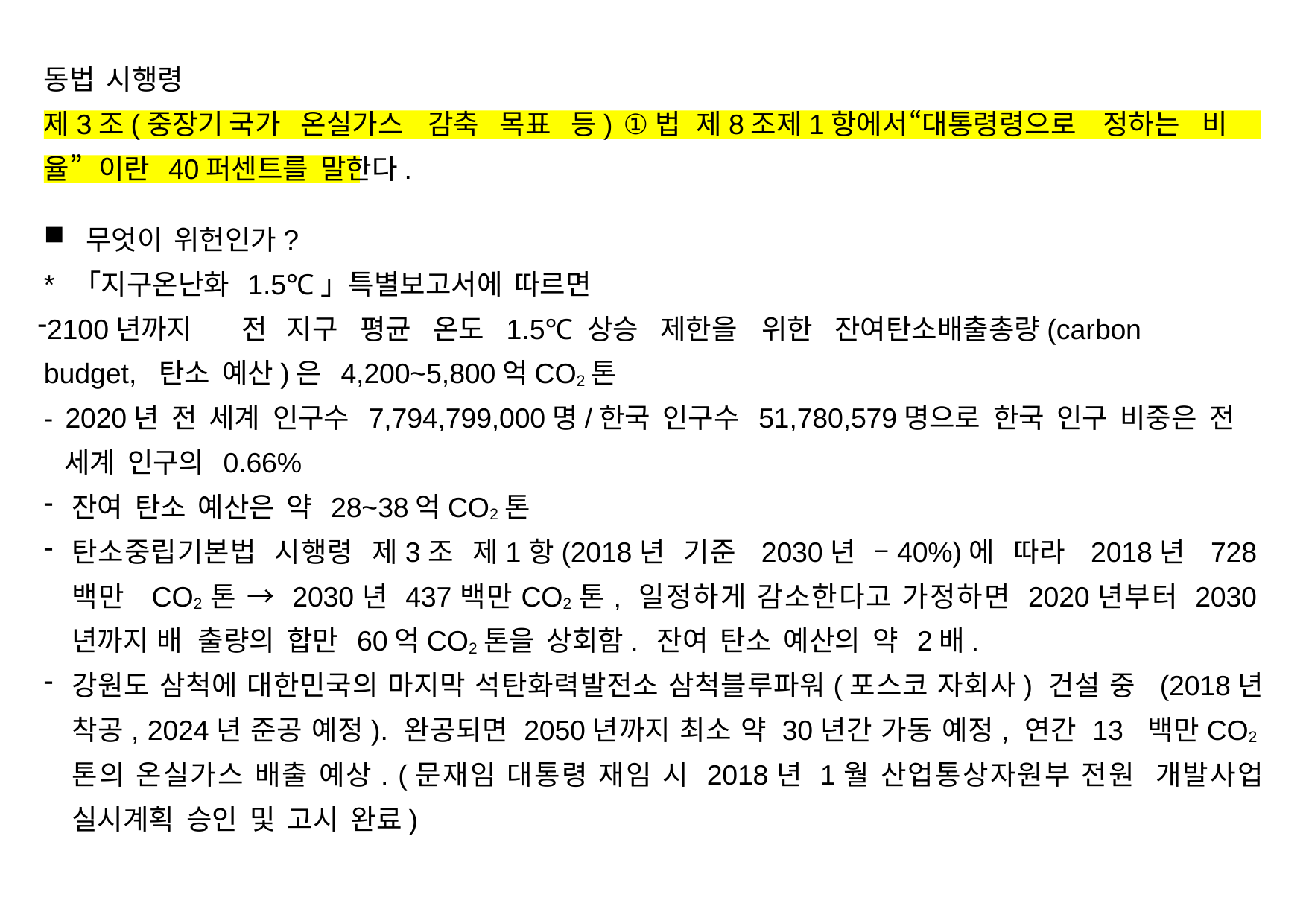

동법 시행령
제3조(중장기	국가	온실가스	감축	목표	등)	①법  제8조제1항에서	“대통령령으로	정하는	비율”  이란 40퍼센트를 말한다.

무엇이 위헌인가?
* 「지구온난화 1.5℃」특별보고서에 따르면
2100년까지	전	지구	평균	온도	1.5℃	상승	제한을	위한	잔여탄소배출총량(carbon	budget,  탄소 예산)은 4,200~5,800억CO2톤
- 2020년 전 세계 인구수 7,794,799,000명/한국 인구수 51,780,579명으로 한국 인구 비중은 전  세계 인구의 0.66%
잔여 탄소 예산은 약 28~38억CO2톤
탄소중립기본법 시행령 제3조 제1항(2018년 기준 2030년 –40%)에 따라 2018년 728백만  CO2톤 → 2030년 437백만CO2톤, 일정하게 감소한다고 가정하면 2020년부터 2030년까지 배  출량의 합만 60억CO2톤을 상회함. 잔여 탄소 예산의 약 2배.
강원도 삼척에 대한민국의 마지막 석탄화력발전소 삼척블루파워(포스코 자회사) 건설 중  (2018년 착공, 2024년 준공 예정). 완공되면 2050년까지 최소 약 30년간 가동 예정, 연간 13  백만CO2톤의 온실가스 배출 예상. (문재임 대통령 재임 시 2018년 1월 산업통상자원부 전원  개발사업 실시계획 승인 및 고시 완료)